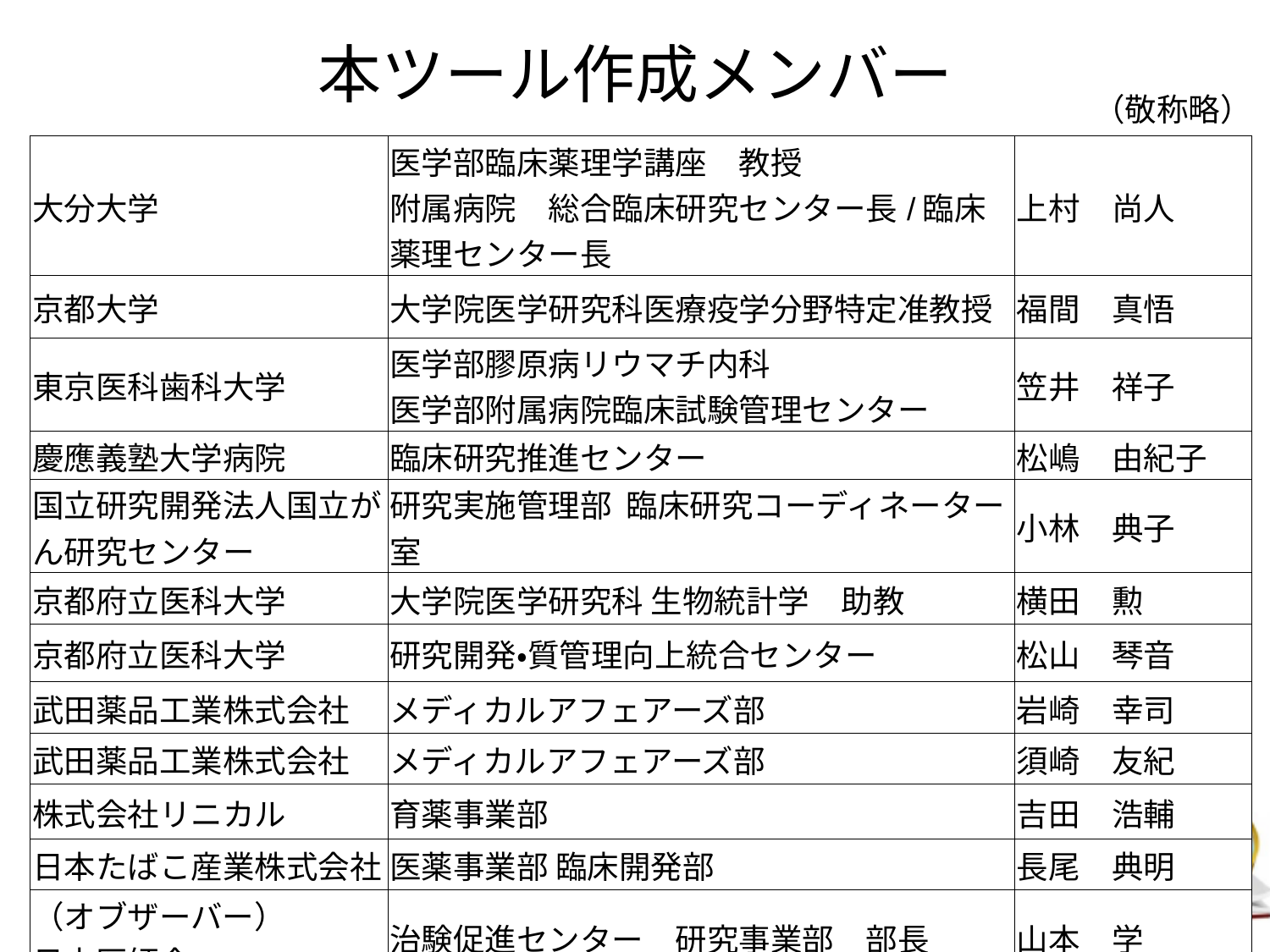

# 本ツール作成メンバー
（敬称略）
| 大分大学 | 医学部臨床薬理学講座　教授 附属病院　総合臨床研究センター長/臨床薬理センター長 | 上村　尚人 |
| --- | --- | --- |
| 京都大学 | 大学院医学研究科医療疫学分野特定准教授 | 福間　真悟 |
| 東京医科歯科大学 | 医学部膠原病リウマチ内科 医学部附属病院臨床試験管理センター | 笠井　祥子 |
| 慶應義塾大学病院 | 臨床研究推進センター | 松嶋　由紀子 |
| 国立研究開発法人国立がん研究センター | 研究実施管理部  臨床研究コーディネーター室 | 小林　典子 |
| 京都府立医科大学 | 大学院医学研究科 生物統計学　助教 | 横田　勲 |
| 京都府立医科大学 | 研究開発・質管理向上統合センター | 松山　琴音 |
| 武田薬品工業株式会社 | メディカルアフェアーズ部 | 岩崎　幸司 |
| 武田薬品工業株式会社 | メディカルアフェアーズ部 | 須崎　友紀 |
| 株式会社リニカル | 育薬事業部 | 吉田　浩輔 |
| 日本たばこ産業株式会社 | 医薬事業部 臨床開発部 | 長尾　典明 |
| （オブザーバー） 日本医師会 | 治験促進センター　研究事業部　部長 | 山本　学 |
17/03/17
copyright 臨床研究教育WG＆日本医師会,2017 All rights reserved
59